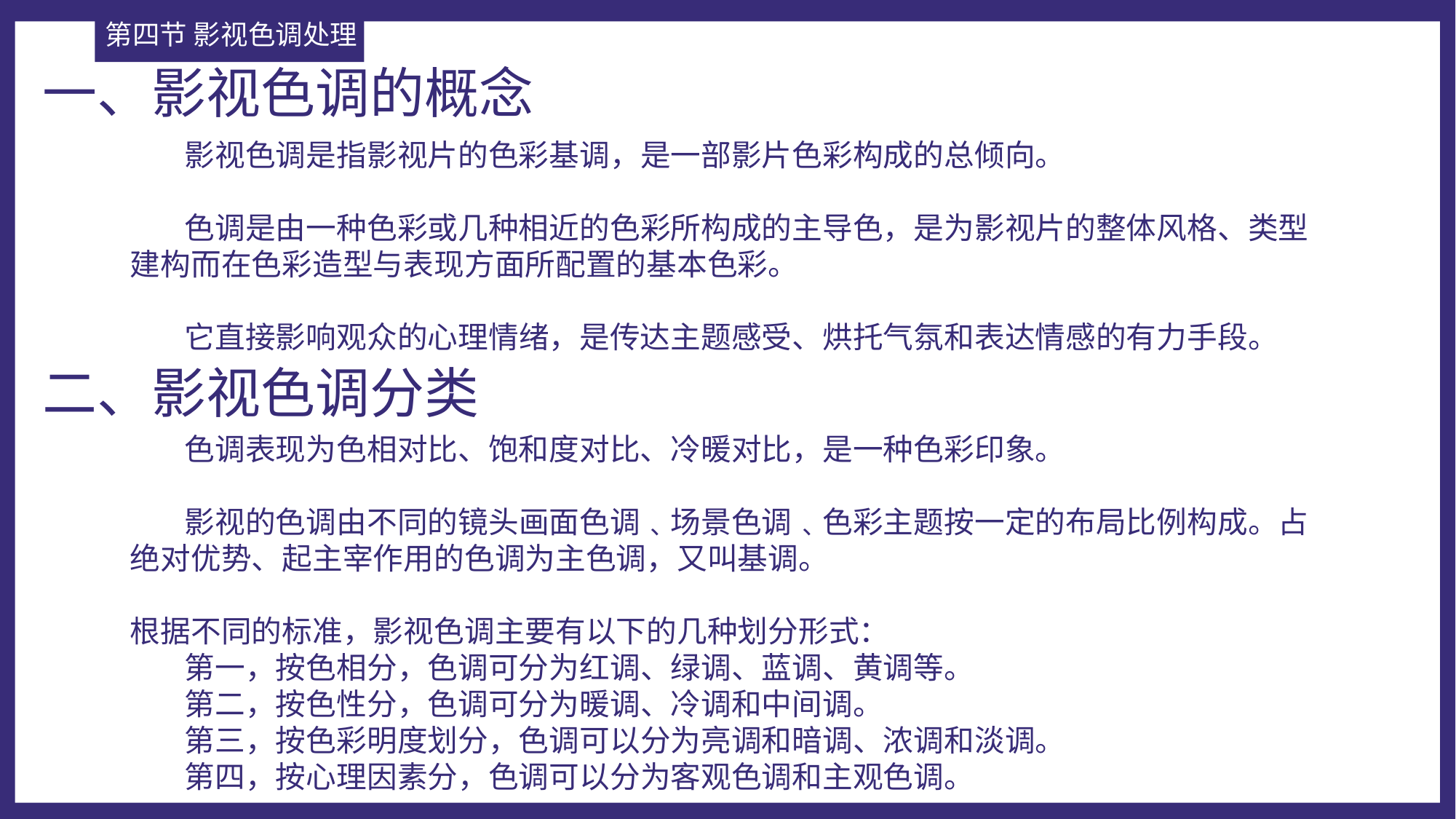

第四节 影视色调处理
一、影视色调的概念
       影视色调是指影视片的色彩基调，是一部影片色彩构成的总倾向。

       色调是由一种色彩或几种相近的色彩所构成的主导色，是为影视片的整体风格、类型建构而在色彩造型与表现方面所配置的基本色彩。

       它直接影响观众的心理情绪，是传达主题感受、烘托气氛和表达情感的有力手段。
二、影视色调分类
       色调表现为色相对比、饱和度对比、冷暖对比，是一种色彩印象。

       影视的色调由不同的镜头画面色调﹑场景色调﹑色彩主题按一定的布局比例构成。占绝对优势、起主宰作用的色调为主色调，又叫基调。

根据不同的标准，影视色调主要有以下的几种划分形式：
       第一，按色相分，色调可分为红调、绿调、蓝调、黄调等。
       第二，按色性分，色调可分为暖调、冷调和中间调。
       第三，按色彩明度划分，色调可以分为亮调和暗调、浓调和淡调。
       第四，按心理因素分，色调可以分为客观色调和主观色调。